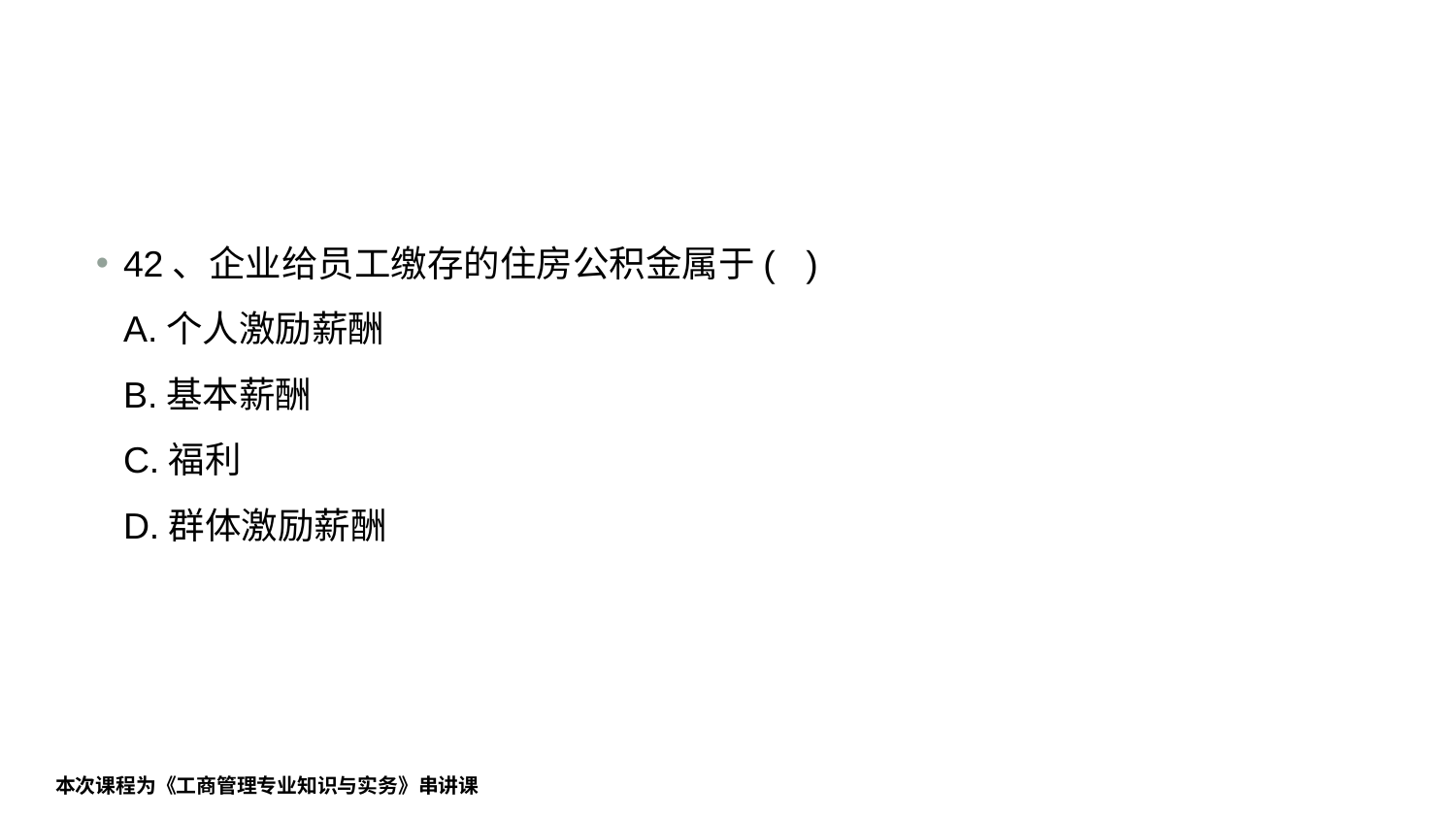

#

42、企业给员工缴存的住房公积金属于(   )
A.个人激励薪酬
B.基本薪酬
C.福利
D.群体激励薪酬